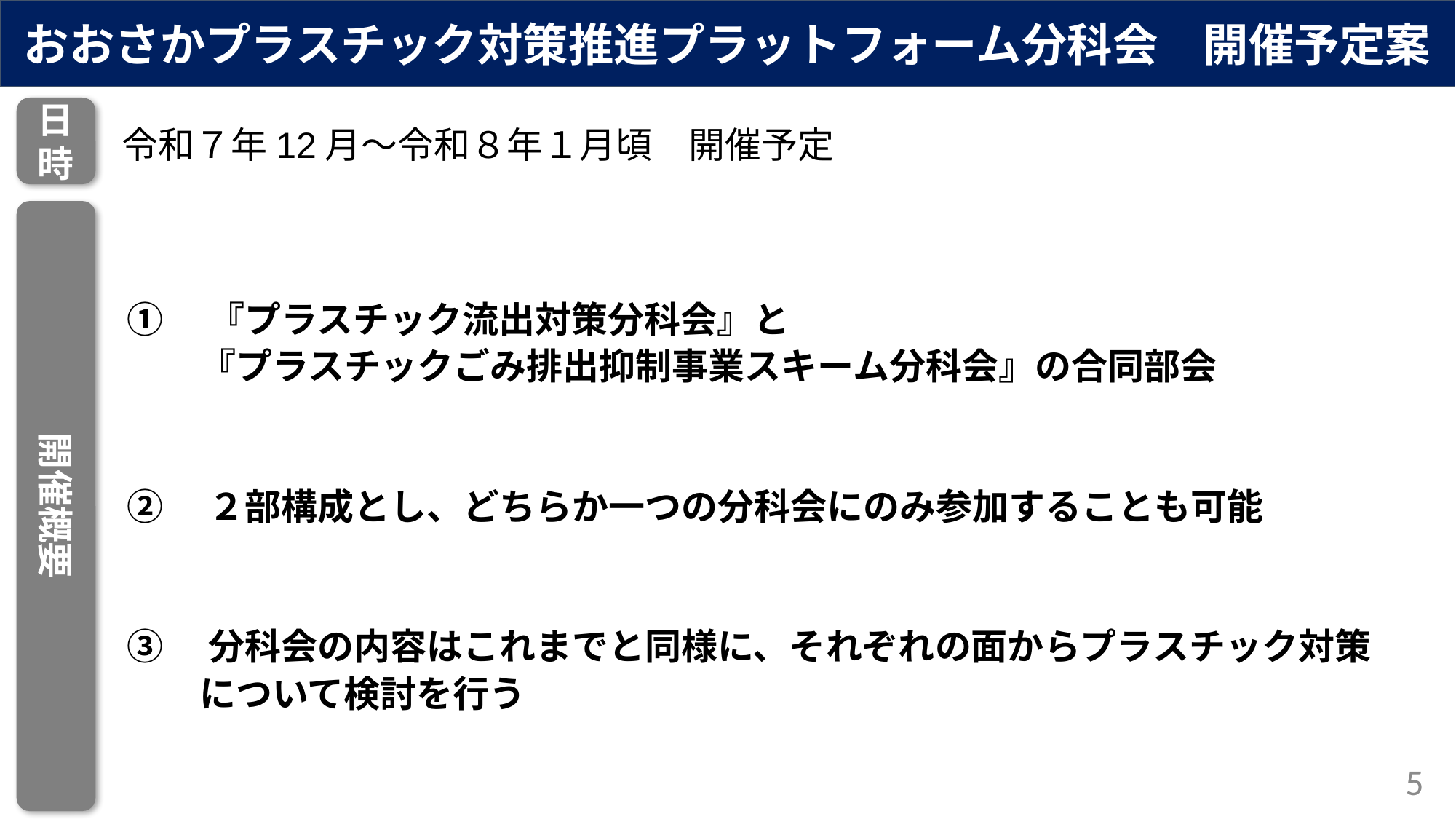

おおさかプラスチック対策推進プラットフォーム分科会　開催予定案
日時
令和７年12月～令和８年１月頃　開催予定
開催概要
①　『プラスチック流出対策分科会』と
　　『プラスチックごみ排出抑制事業スキーム分科会』の合同部会

②　２部構成とし、どちらか一つの分科会にのみ参加することも可能

③　分科会の内容はこれまでと同様に、それぞれの面からプラスチック対策
　　について検討を行う
5